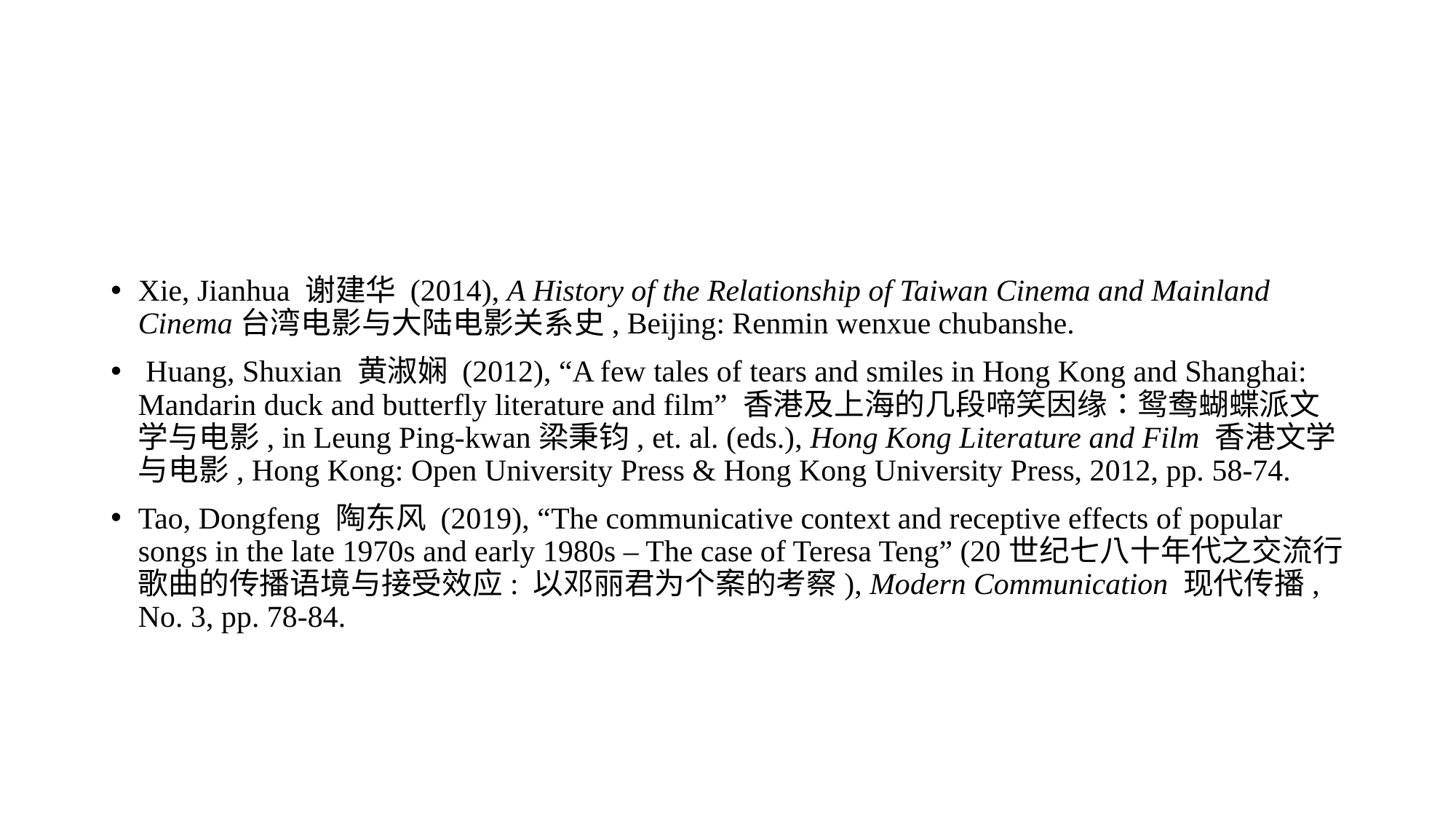

#

Xie, Jianhua 谢建华 (2014), A History of the Relationship of Taiwan Cinema and Mainland Cinema台湾电影与大陆电影关系史, Beijing: Renmin wenxue chubanshe.
 Huang, Shuxian 黄淑娴 (2012), “A few tales of tears and smiles in Hong Kong and Shanghai: Mandarin duck and butterfly literature and film” 香港及上海的几段啼笑因缘：鸳鸯蝴蝶派文学与电影, in Leung Ping-kwan梁秉钧, et. al. (eds.), Hong Kong Literature and Film 香港文学与电影, Hong Kong: Open University Press & Hong Kong University Press, 2012, pp. 58-74.
Tao, Dongfeng 陶东风 (2019), “The communicative context and receptive effects of popular songs in the late 1970s and early 1980s – The case of Teresa Teng” (20世纪七八十年代之交流行歌曲的传播语境与接受效应: 以邓丽君为个案的考察), Modern Communication 现代传播, No. 3, pp. 78-84.